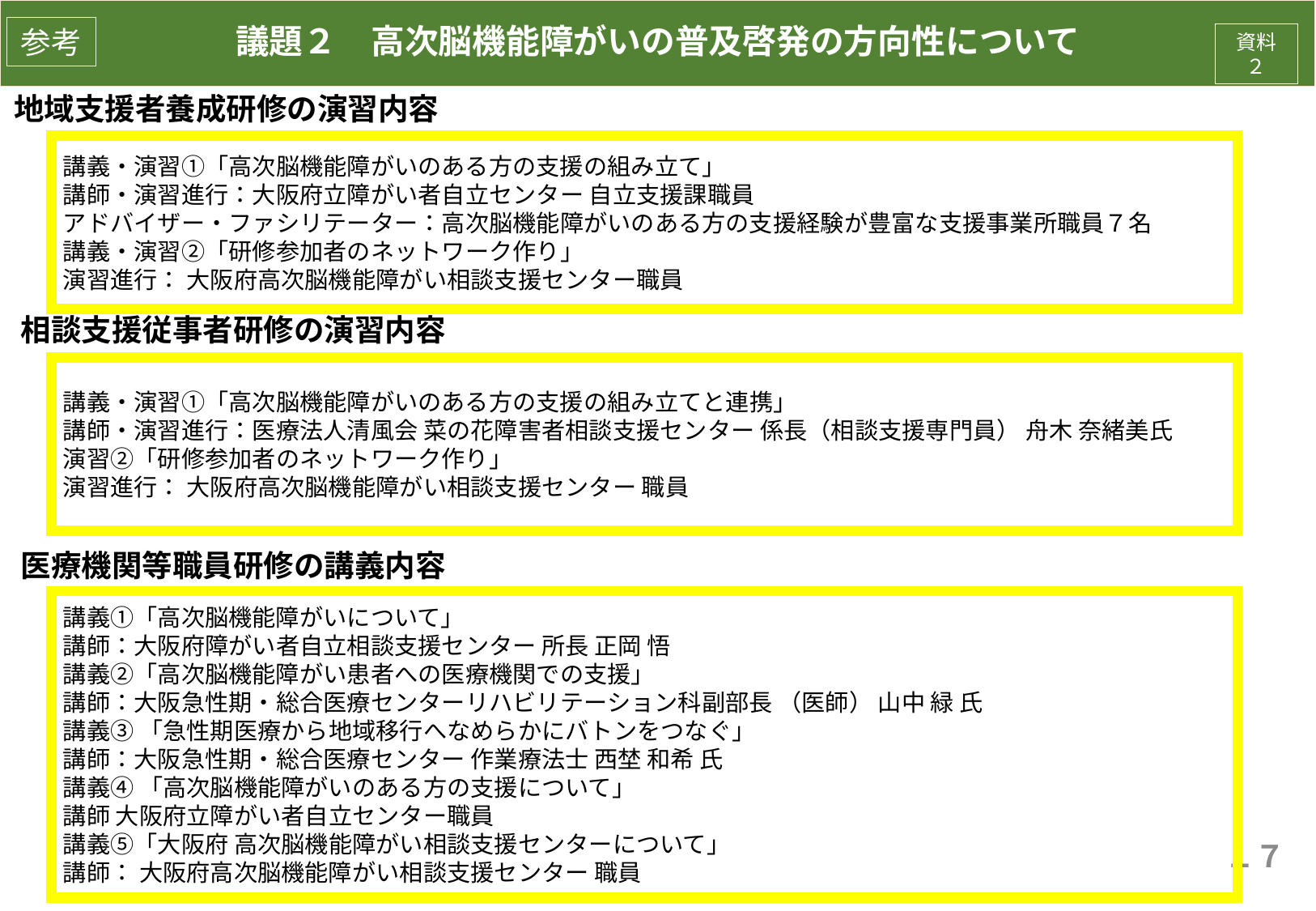

# 議題２　高次脳機能障がいの普及啓発の方向性について
参考
資料２
地域支援者養成研修の演習内容
講義・演習①「高次脳機能障がいのある方の支援の組み立て」
講師・演習進行：大阪府立障がい者自立センター 自立支援課職員
アドバイザー・ファシリテーター：高次脳機能障がいのある方の支援経験が豊富な支援事業所職員７名
講義・演習②「研修参加者のネットワーク作り」
演習進行： 大阪府高次脳機能障がい相談支援センター職員
相談支援従事者研修の演習内容
講義・演習①「高次脳機能障がいのある方の支援の組み立てと連携」
講師・演習進行：医療法人清風会 菜の花障害者相談支援センター 係長（相談支援専門員） 舟木 奈緒美氏
演習②「研修参加者のネットワーク作り」
演習進行： 大阪府高次脳機能障がい相談支援センター 職員
医療機関等職員研修の講義内容
講義①「高次脳機能障がいについて」
講師：大阪府障がい者自立相談支援センター 所長 正岡 悟
講義②「高次脳機能障がい患者への医療機関での支援」
講師：大阪急性期・総合医療センターリハビリテーション科副部長 （医師） 山中 緑 氏
講義③ 「急性期医療から地域移行へなめらかにバトンをつなぐ」
講師：大阪急性期・総合医療センター 作業療法士 西埜 和希 氏
講義④ 「高次脳機能障がいのある方の支援について」
講師 大阪府立障がい者自立センター職員
講義⑤「大阪府 高次脳機能障がい相談支援センターについて」
講師： 大阪府高次脳機能障がい相談支援センター 職員
１７